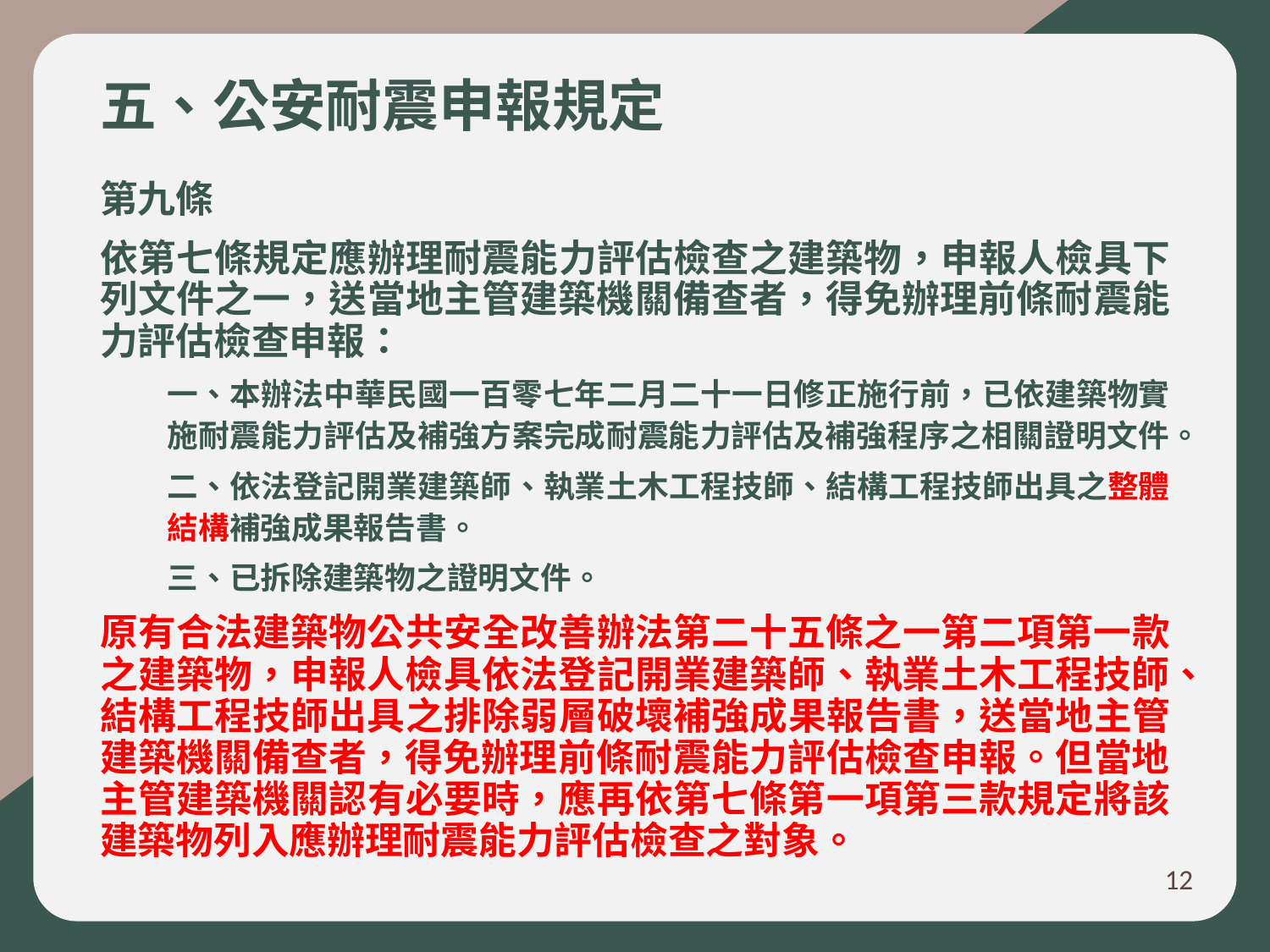

# 五、公安耐震申報規定
第九條
依第七條規定應辦理耐震能力評估檢查之建築物，申報人檢具下列文件之一，送當地主管建築機關備查者，得免辦理前條耐震能力評估檢查申報：
一、本辦法中華民國一百零七年二月二十一日修正施行前，已依建築物實施耐震能力評估及補強方案完成耐震能力評估及補強程序之相關證明文件。
二、依法登記開業建築師、執業土木工程技師、結構工程技師出具之整體結構補強成果報告書。
三、已拆除建築物之證明文件。
原有合法建築物公共安全改善辦法第二十五條之一第二項第一款之建築物，申報人檢具依法登記開業建築師、執業土木工程技師、結構工程技師出具之排除弱層破壞補強成果報告書，送當地主管建築機關備查者，得免辦理前條耐震能力評估檢查申報。但當地主管建築機關認有必要時，應再依第七條第一項第三款規定將該建築物列入應辦理耐震能力評估檢查之對象。
12